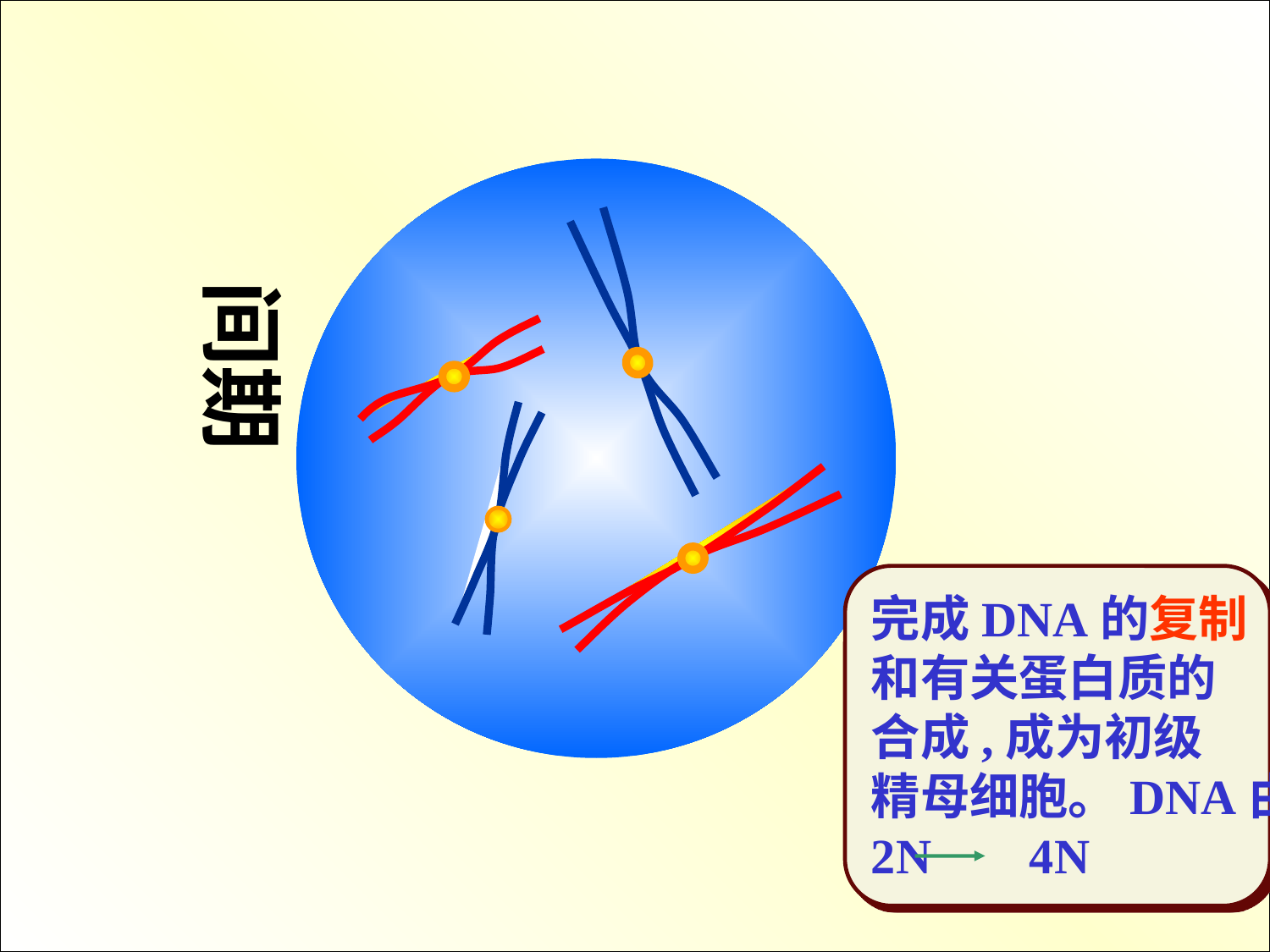

间期

完成DNA的复制
和有关蛋白质的
合成,成为初级
精母细胞。DNA由
2N        4N